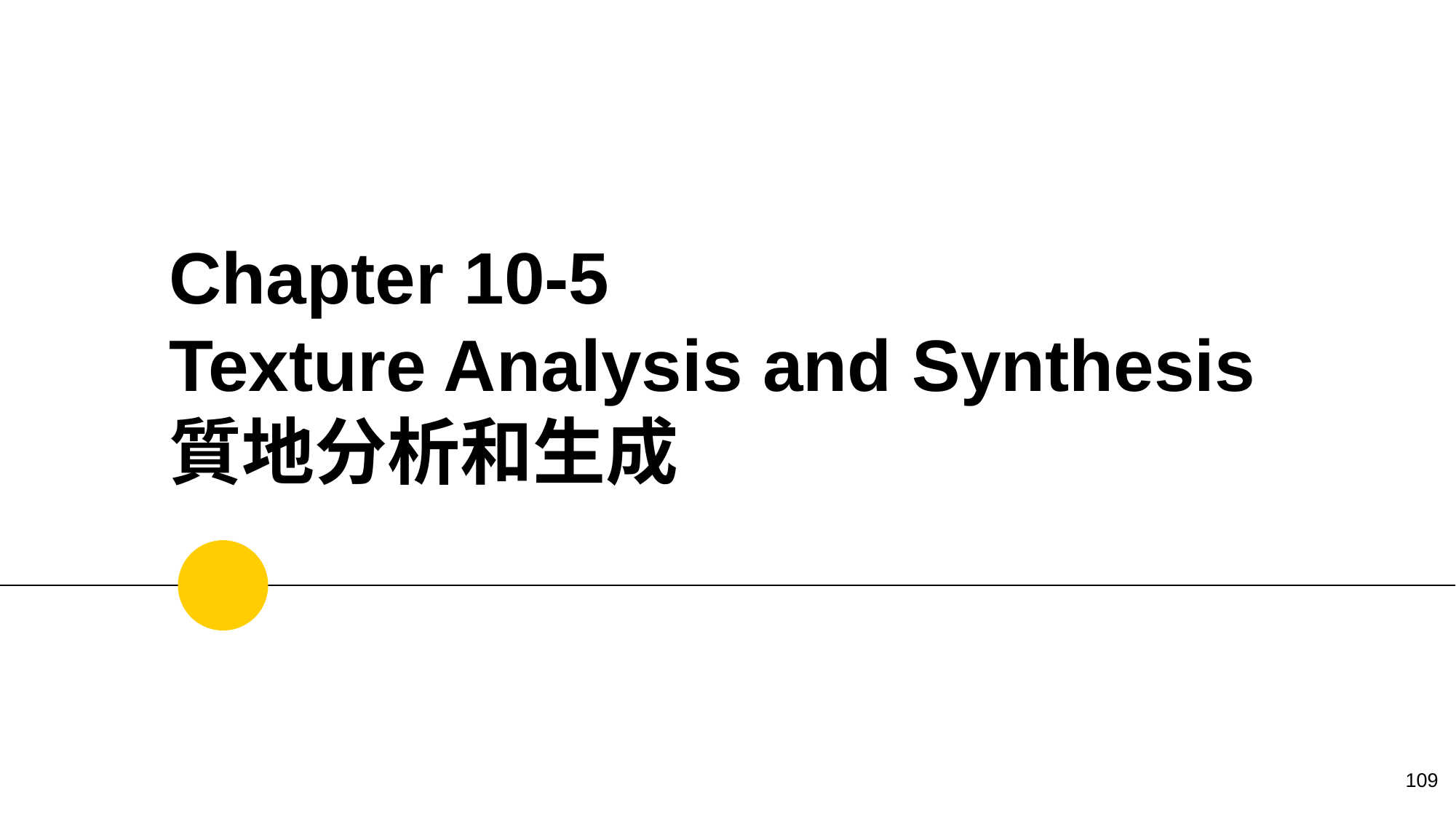

# Chapter 10-5 Texture Analysis and Synthesis 質地分析和生成
109